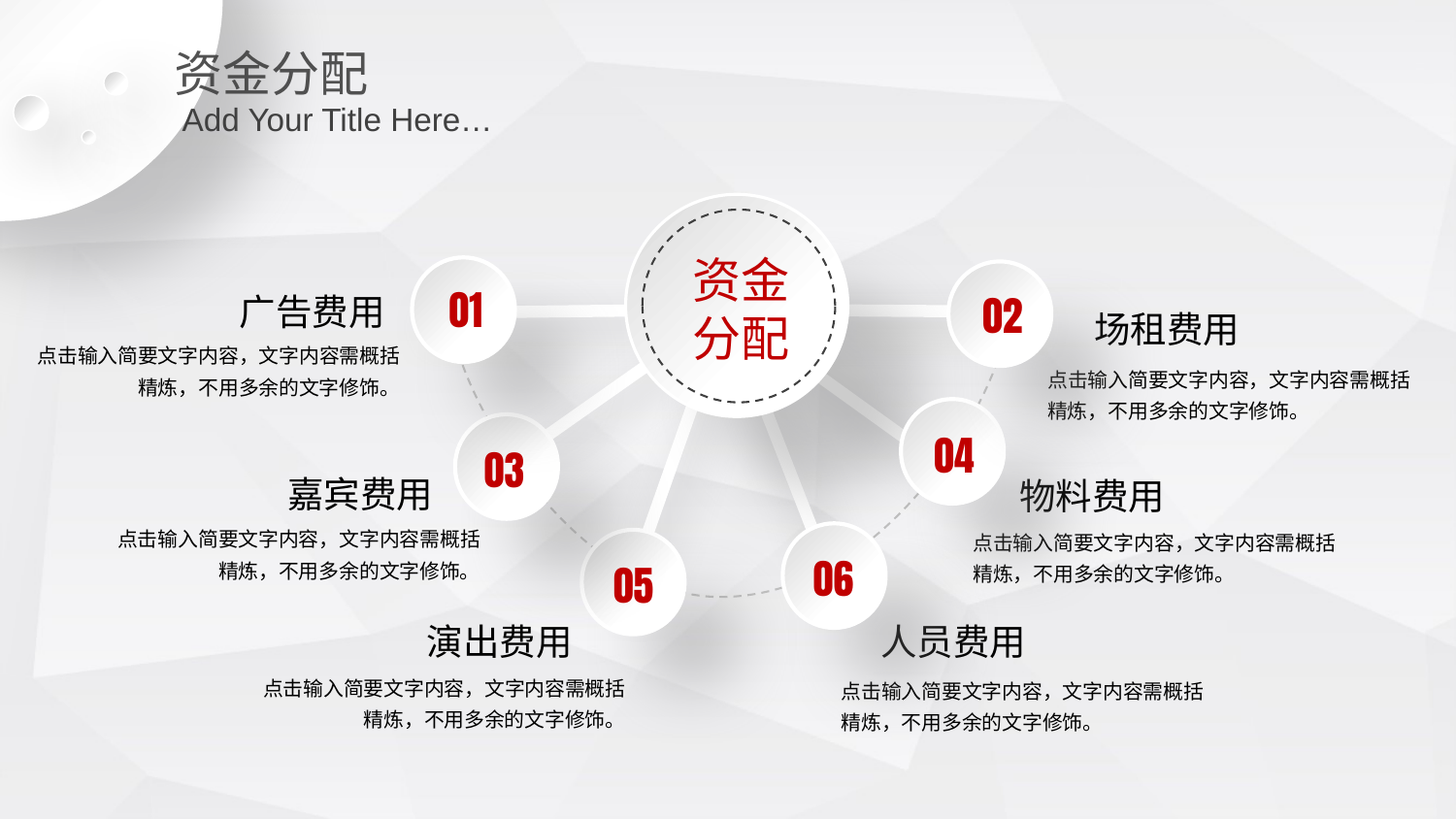

资金分配

Add Your Title Here…

资金分配

广告费用
01
02
场租费用

点击输入简要文字内容，文字内容需概括精炼，不用多余的文字修饰。
点击输入简要文字内容，文字内容需概括精炼，不用多余的文字修饰。

04
03
嘉宾费用
物料费用
点击输入简要文字内容，文字内容需概括精炼，不用多余的文字修饰。
点击输入简要文字内容，文字内容需概括精炼，不用多余的文字修饰。

06
05
人员费用
演出费用
点击输入简要文字内容，文字内容需概括精炼，不用多余的文字修饰。
点击输入简要文字内容，文字内容需概括精炼，不用多余的文字修饰。